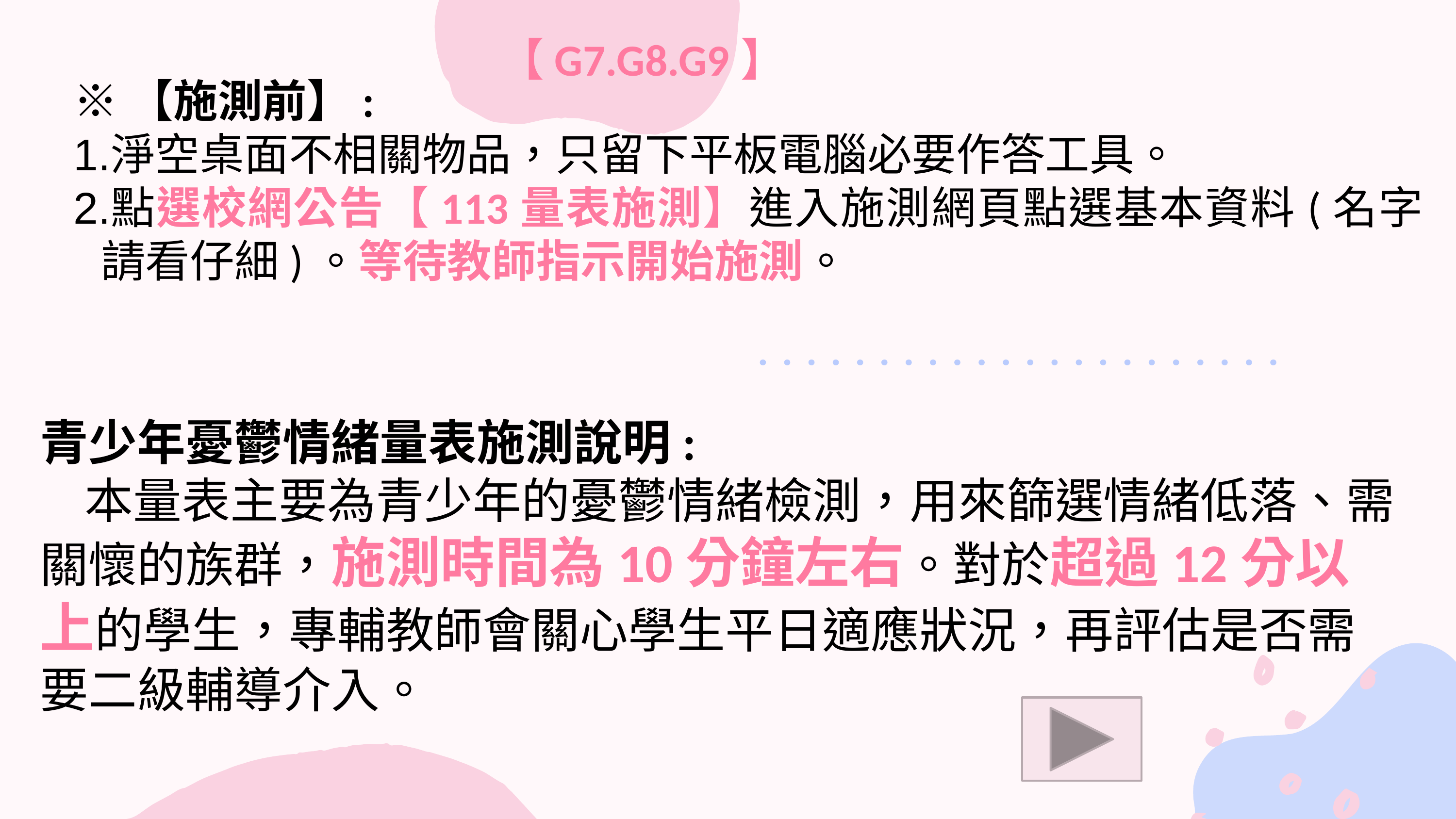

【G7.G8.G9】
※【施測前】:
淨空桌面不相關物品，只留下平板電腦必要作答工具。
點選校網公告【113量表施測】進入施測網頁點選基本資料(名字請看仔細)。等待教師指示開始施測。
青少年憂鬱情緒量表施測說明:
   本量表主要為青少年的憂鬱情緒檢測，用來篩選情緒低落、需關懷的族群，施測時間為10分鐘左右。對於超過12分以上的學生，專輔教師會關心學生平日適應狀況，再評估是否需要二級輔導介入。